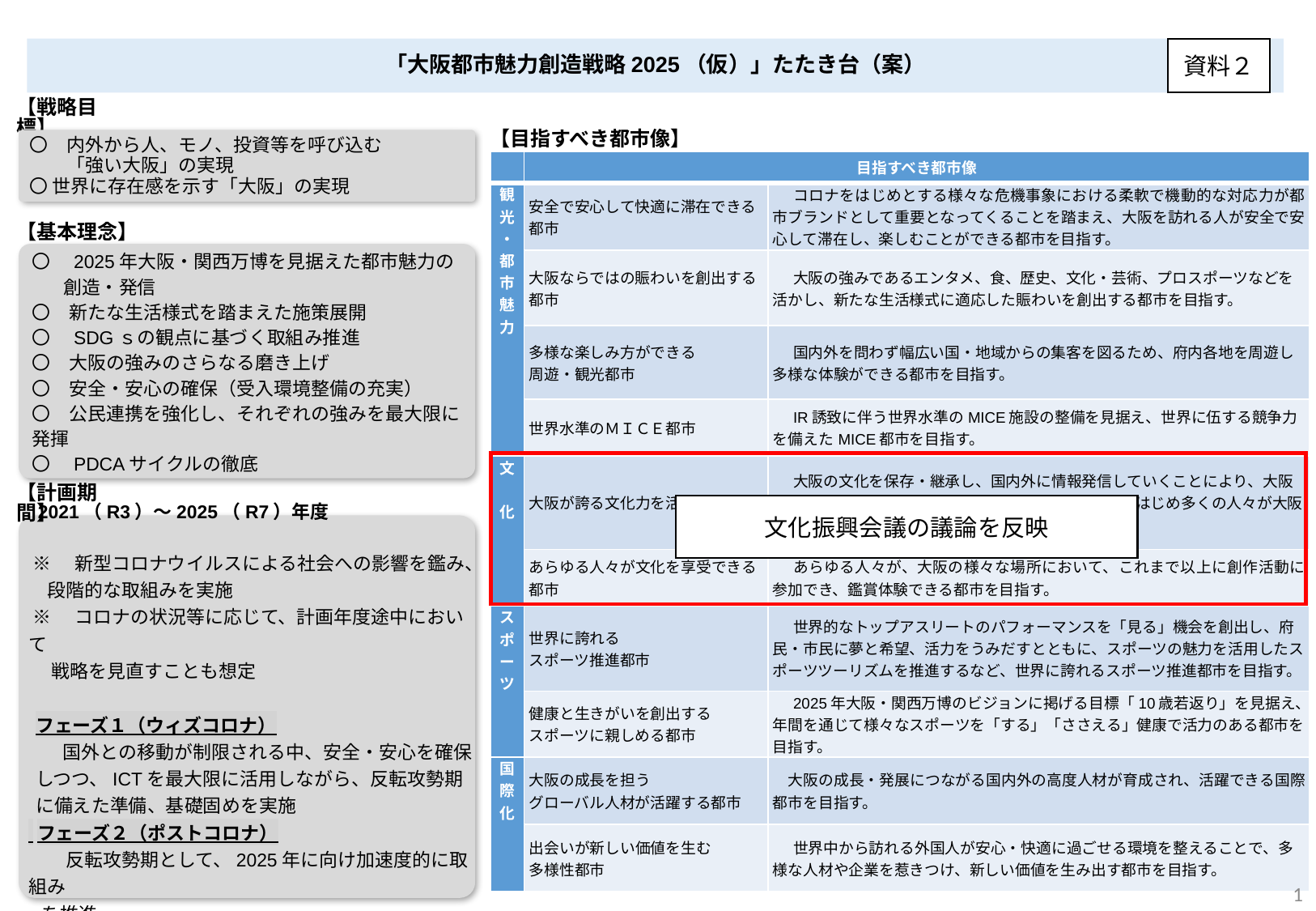

# 「大阪都市魅力創造戦略2025（仮）」たたき台（案）
資料２
【戦略目標】
【目指すべき都市像】
〇　内外から人、モノ、投資等を呼び込む
　　「強い大阪」の実現
〇 世界に存在感を示す「大阪」の実現
|  | 目指すべき都市像 |  |
| --- | --- | --- |
| 観光・都市魅力 | 安全で安心して快適に滞在できる都市 | コロナをはじめとする様々な危機事象における柔軟で機動的な対応力が都市ブランドとして重要となってくることを踏まえ、大阪を訪れる人が安全で安心して滞在し、楽しむことができる都市を目指す。 |
|  | 大阪ならではの賑わいを創出する都市 | 大阪の強みであるエンタメ、食、歴史、文化・芸術、プロスポーツなどを活かし、新たな生活様式に適応した賑わいを創出する都市を目指す。 |
|  | 多様な楽しみ方ができる 周遊・観光都市 | 国内外を問わず幅広い国・地域からの集客を図るため、府内各地を周遊し多様な体験ができる都市を目指す。 |
|  | 世界水準のＭＩＣＥ都市 | IR誘致に伴う世界水準のMICE施設の整備を見据え、世界に伍する競争力を備えたMICE都市を目指す。 |
| 文　化 | 大阪が誇る文化力を活用した都市 | 大阪の文化を保存・継承し、国内外に情報発信していくことにより、大阪の魅力を高めるとともに、国内外からアーティストをはじめ多くの人々が大阪に集い、交流する都市を目指す。 |
|  | あらゆる人々が文化を享受できる都市 | あらゆる人々が、大阪の様々な場所において、これまで以上に創作活動に参加でき、鑑賞体験できる都市を目指す。 |
| スポーツ | 世界に誇れる スポーツ推進都市 | 世界的なトップアスリートのパフォーマンスを「見る」機会を創出し、府民・市民に夢と希望、活力をうみだすとともに、スポーツの魅力を活用したスポーツツーリズムを推進するなど、世界に誇れるスポーツ推進都市を目指す。 |
|  | 健康と生きがいを創出する スポーツに親しめる都市 | 2025年大阪・関西万博のビジョンに掲げる目標「10歳若返り」を見据え、年間を通じて様々なスポーツを「する」「ささえる」健康で活力のある都市を目指す。 |
| 国際化 | 大阪の成長を担う グローバル人材が活躍する都市 | 大阪の成長・発展につながる国内外の高度人材が育成され、活躍できる国際都市を目指す。 |
|  | 出会いが新しい価値を生む 多様性都市 | 世界中から訪れる外国人が安心・快適に過ごせる環境を整えることで、多様な人材や企業を惹きつけ、新しい価値を生み出す都市を目指す。 |
【基本理念】
〇　2025年大阪・関西万博を見据えた都市魅力の
　   創造・発信
〇　新たな生活様式を踏まえた施策展開
〇　SDGｓの観点に基づく取組み推進
〇　大阪の強みのさらなる磨き上げ
〇　安全・安心の確保（受入環境整備の充実）
〇　公民連携を強化し、それぞれの強みを最大限に発揮
〇　PDCAサイクルの徹底

【計画期間】
文化振興会議の議論を反映

  2021（R3）～2025（R7）年度

 ※　新型コロナウイルスによる社会への影響を鑑み、
　段階的な取組みを実施
 ※　コロナの状況等に応じて、計画年度途中において
　 戦略を見直すことも想定

フェーズ１（ウィズコロナ）
　  国外との移動が制限される中、安全・安心を確保しつつ、ICTを最大限に活用しながら、反転攻勢期に備えた準備、基礎固めを実施
 フェーズ２（ポストコロナ）
　　反転攻勢期として、2025年に向け加速度的に取組み
  を推進

1